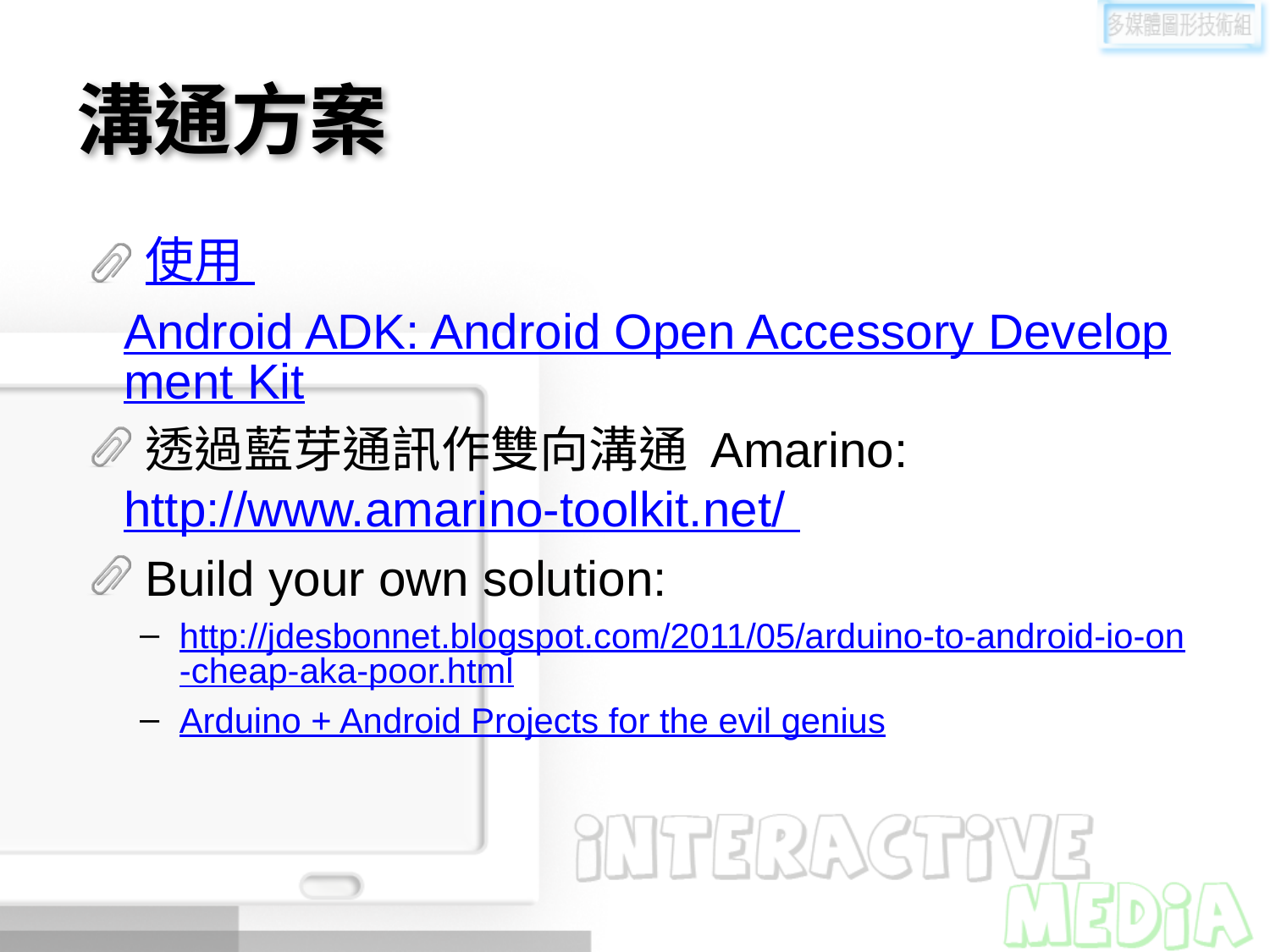

# 溝通方案
使用 Android ADK: Android Open Accessory Development Kit
透過藍芽通訊作雙向溝通 Amarino: http://www.amarino-toolkit.net/
Build your own solution:
http://jdesbonnet.blogspot.com/2011/05/arduino-to-android-io-on-cheap-aka-poor.html
Arduino + Android Projects for the evil genius